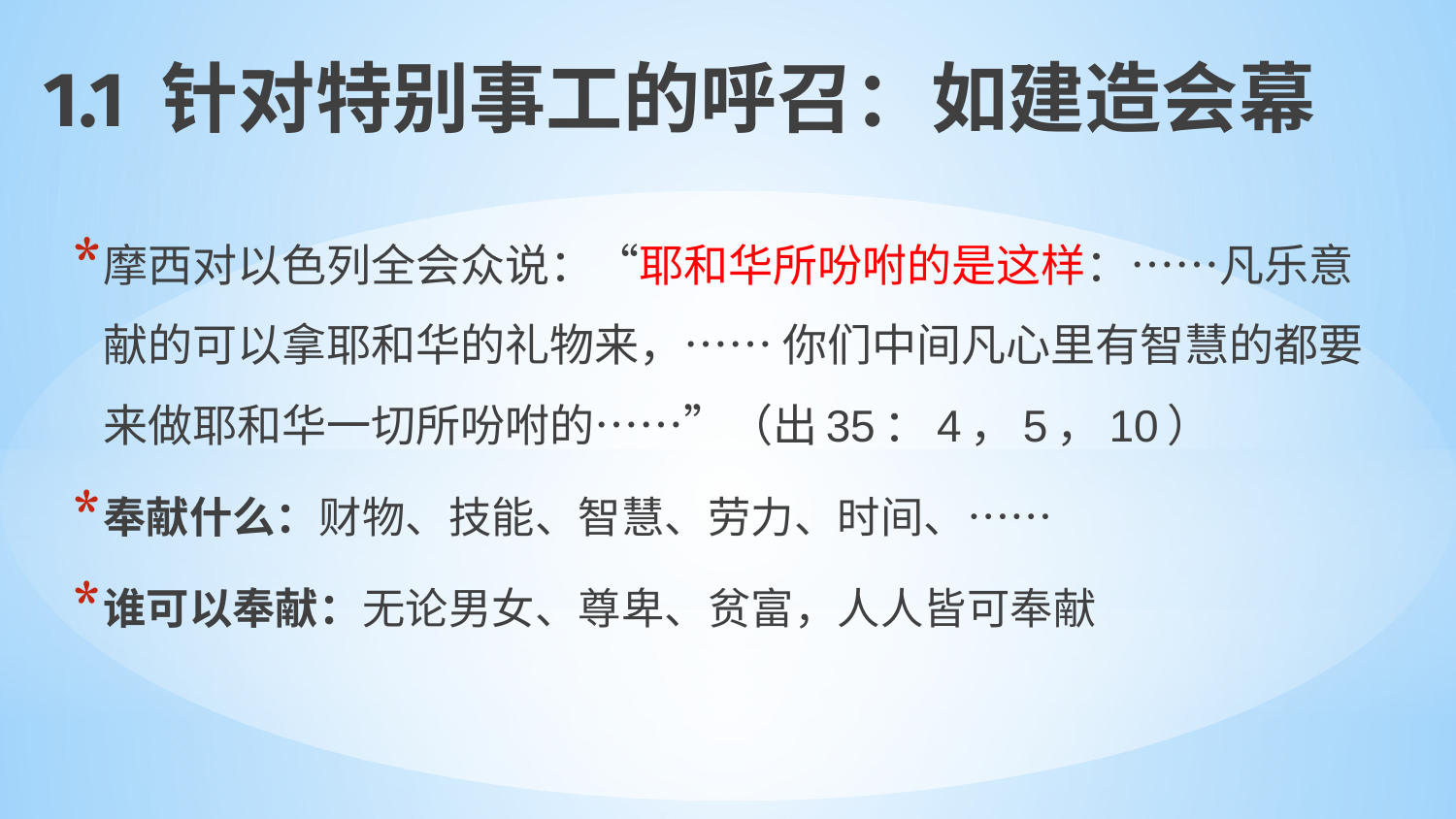

# 1.1 针对特别事工的呼召：如建造会幕
摩西对以色列全会众说：“耶和华所吩咐的是这样：……凡乐意献的可以拿耶和华的礼物来，…… 你们中间凡心里有智慧的都要来做耶和华一切所吩咐的……”（出35：4，5，10）
奉献什么：财物、技能、智慧、劳力、时间、……
谁可以奉献：无论男女、尊卑、贫富，人人皆可奉献